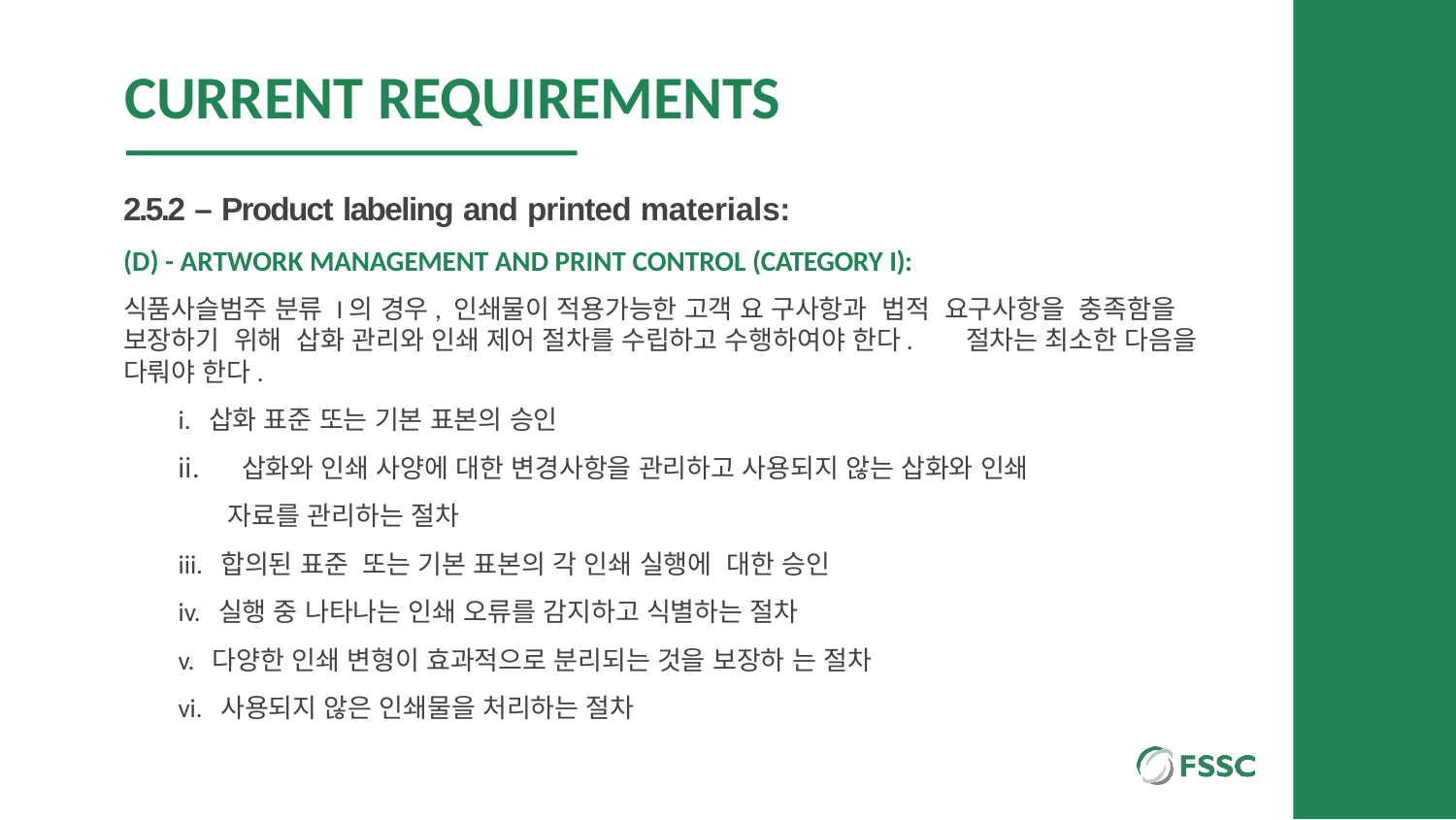

# CURRENT REQUIREMENTS
2.5.2 – Product labeling and printed materials:
(D) - ARTWORK MANAGEMENT AND PRINT CONTROL (CATEGORY I):
식품사슬범주 분류 I의 경우, 인쇄물이 적용가능한 고객 요 구사항과  법적  요구사항을  충족함을  보장하기  위해  삽화 관리와 인쇄 제어 절차를 수립하고 수행하여야 한다.        절차는 최소한 다음을 다뤄야 한다.
i.  삽화 표준 또는 기본 표본의 승인
삽화와 인쇄 사양에 대한 변경사항을 관리하고 사용되지 않는 삽화와 인쇄
      자료를 관리하는 절차
iii.  합의된 표준  또는 기본 표본의 각 인쇄 실행에  대한 승인
iv.  실행 중 나타나는 인쇄 오류를 감지하고 식별하는 절차
v.  다양한 인쇄 변형이 효과적으로 분리되는 것을 보장하 는 절차
vi.  사용되지 않은 인쇄물을 처리하는 절차